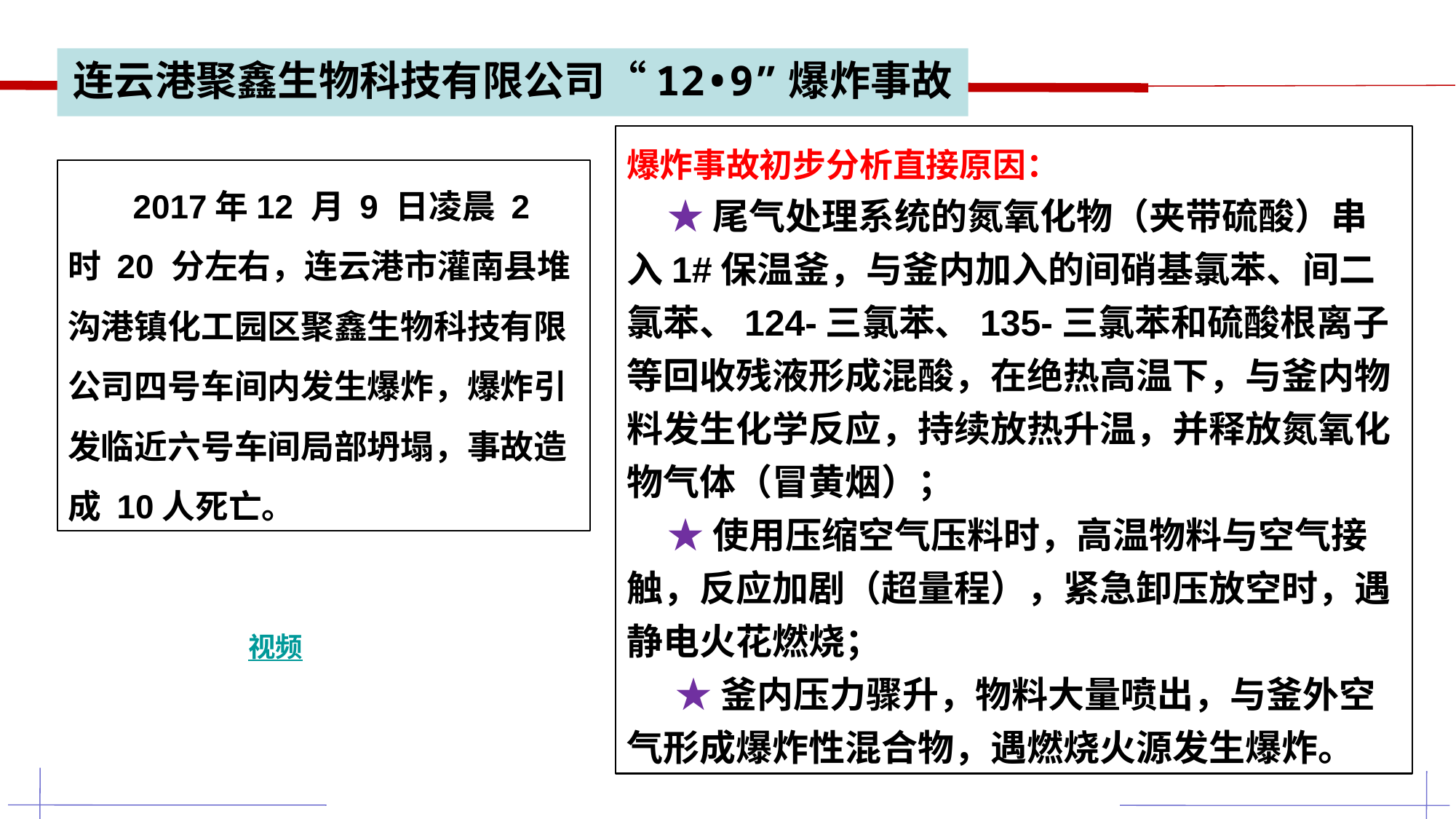

连云港聚鑫生物科技有限公司“12•9”爆炸事故
爆炸事故初步分析直接原因：
     ★尾气处理系统的氮氧化物（夹带硫酸）串入1#保温釜，与釜内加入的间硝基氯苯、间二氯苯、124-三氯苯、135-三氯苯和硫酸根离子等回收残液形成混酸，在绝热高温下，与釜内物料发生化学反应，持续放热升温，并释放氮氧化物气体（冒黄烟）；
     ★使用压缩空气压料时，高温物料与空气接触，反应加剧（超量程），紧急卸压放空时，遇静电火花燃烧；
      ★釜内压力骤升，物料大量喷出，与釜外空气形成爆炸性混合物，遇燃烧火源发生爆炸。
       2017年12 月 9 日凌晨 2 时 20 分左右，连云港市灌南县堆沟港镇化工园区聚鑫生物科技有限公司四号车间内发生爆炸，爆炸引发临近六号车间局部坍塌，事故造成 10人死亡。
视频